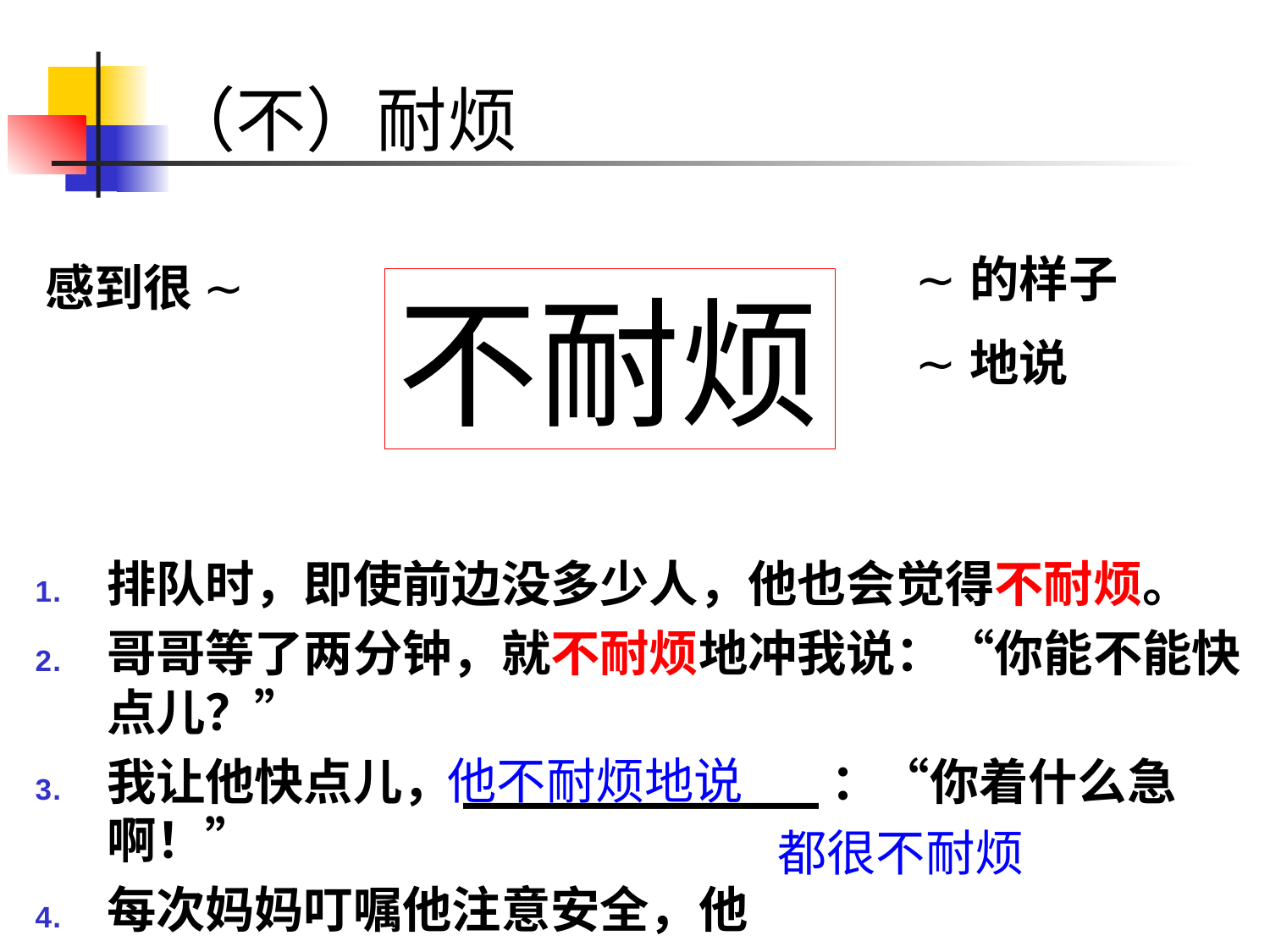

# （不）耐烦
~的样子
~地说
感到很~
不耐烦
排队时，即使前边没多少人，他也会觉得不耐烦。
哥哥等了两分钟，就不耐烦地冲我说：“你能不能快点儿？”
我让他快点儿，____________：“你着什么急啊！”
每次妈妈叮嘱他注意安全，他_______________。
他不耐烦地说
都很不耐烦